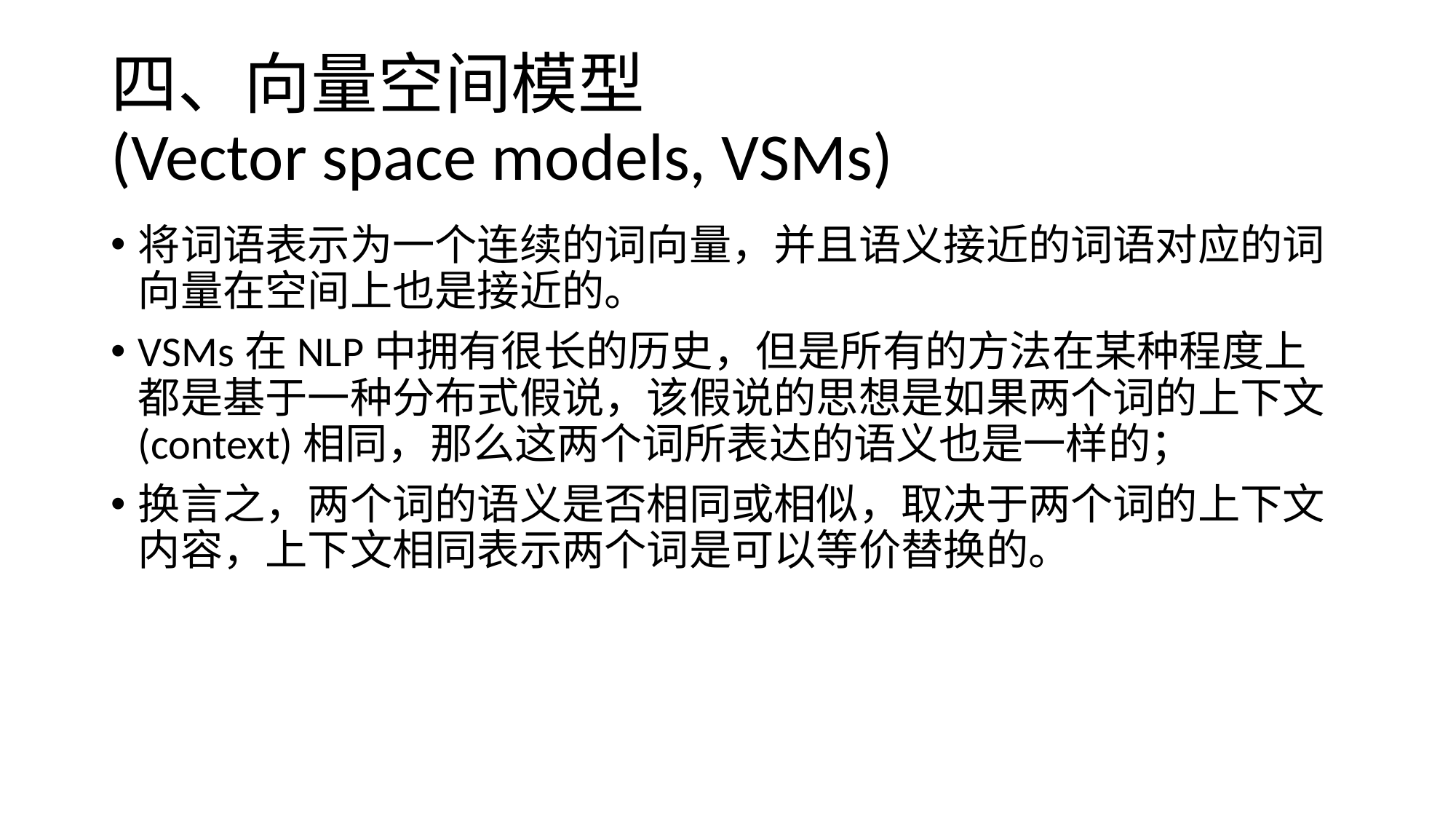

# 四、向量空间模型 (Vector space models, VSMs)
将词语表示为一个连续的词向量，并且语义接近的词语对应的词向量在空间上也是接近的。
VSMs在NLP中拥有很长的历史，但是所有的方法在某种程度上都是基于一种分布式假说，该假说的思想是如果两个词的上下文(context)相同，那么这两个词所表达的语义也是一样的；
换言之，两个词的语义是否相同或相似，取决于两个词的上下文内容，上下文相同表示两个词是可以等价替换的。